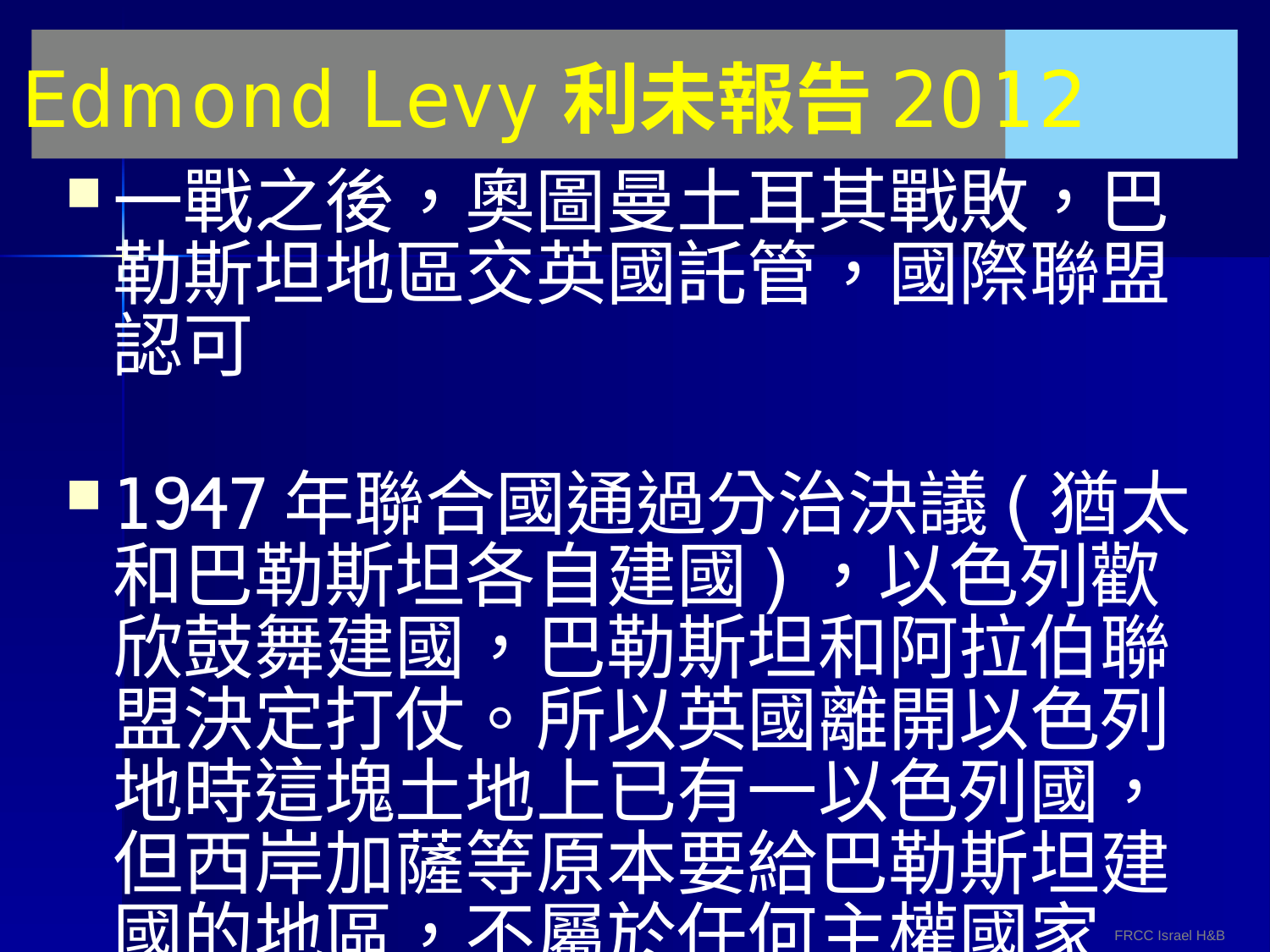

# Edmond Levy利未報告2012

一戰之後，奧圖曼土耳其戰敗，巴勒斯坦地區交英國託管，國際聯盟認可

1947年聯合國通過分治決議(猶太和巴勒斯坦各自建國)，以色列歡欣鼓舞建國，巴勒斯坦和阿拉伯聯盟決定打仗。所以英國離開以色列地時這塊土地上已有一以色列國，但西岸加薩等原本要給巴勒斯坦建國的地區，不屬於任何主權國家